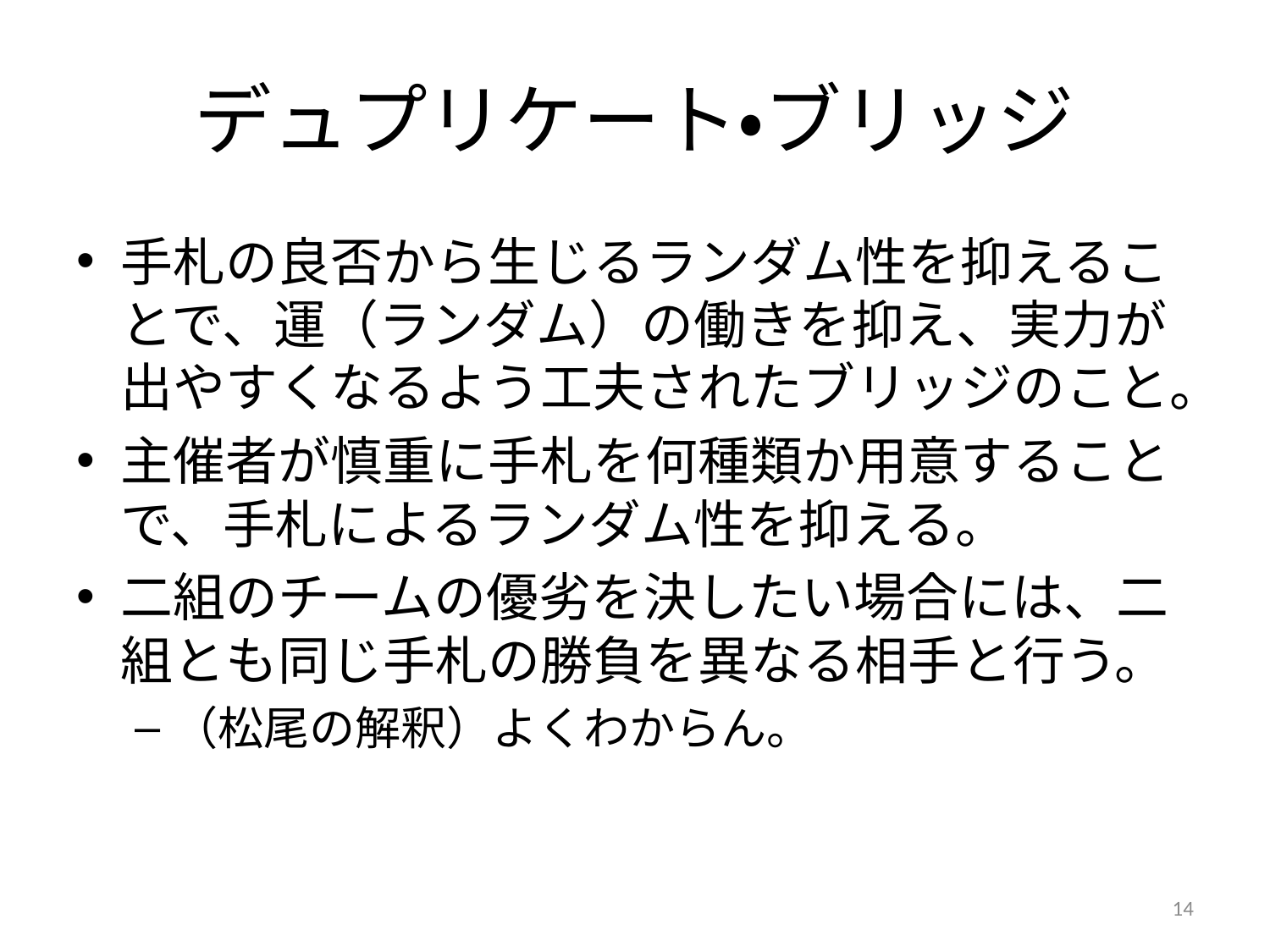

# デュプリケート・ブリッジ
手札の良否から生じるランダム性を抑えることで、運（ランダム）の働きを抑え、実力が出やすくなるよう工夫されたブリッジのこと。
主催者が慎重に手札を何種類か用意することで、手札によるランダム性を抑える。
二組のチームの優劣を決したい場合には、二組とも同じ手札の勝負を異なる相手と行う。
（松尾の解釈）よくわからん。
14